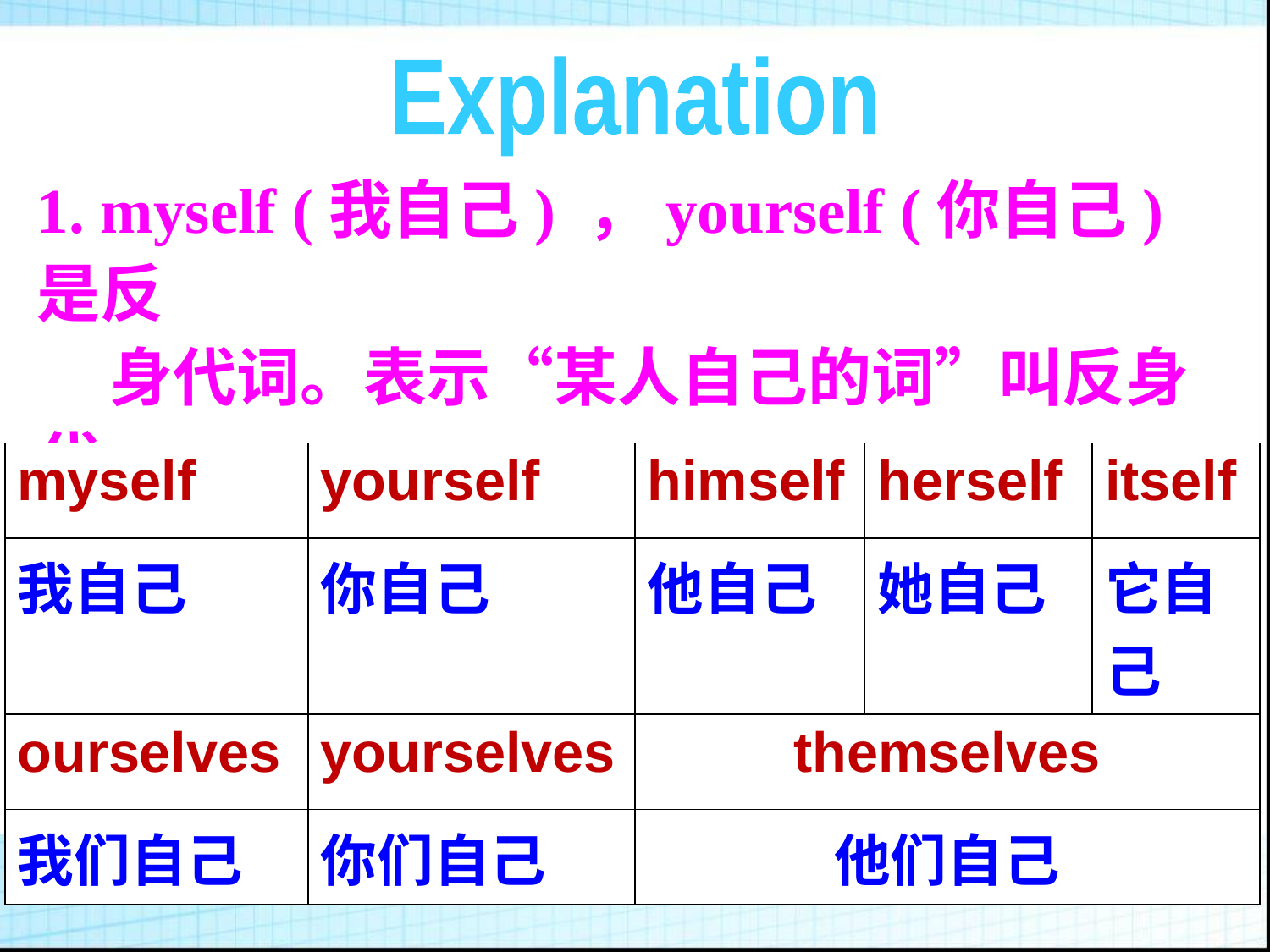

Explanation
1. myself (我自己) ，yourself (你自己)是反
    身代词。表示“某人自己的词”叫反身代
    词。见下表：
| myself | yourself | himself | herself | itself |
| --- | --- | --- | --- | --- |
| 我自己 | 你自己 | 他自己 | 她自己 | 它自己 |
| ourselves | yourselves | themselves |  |  |
| 我们自己 | 你们自己 | 他们自己 |  |  |